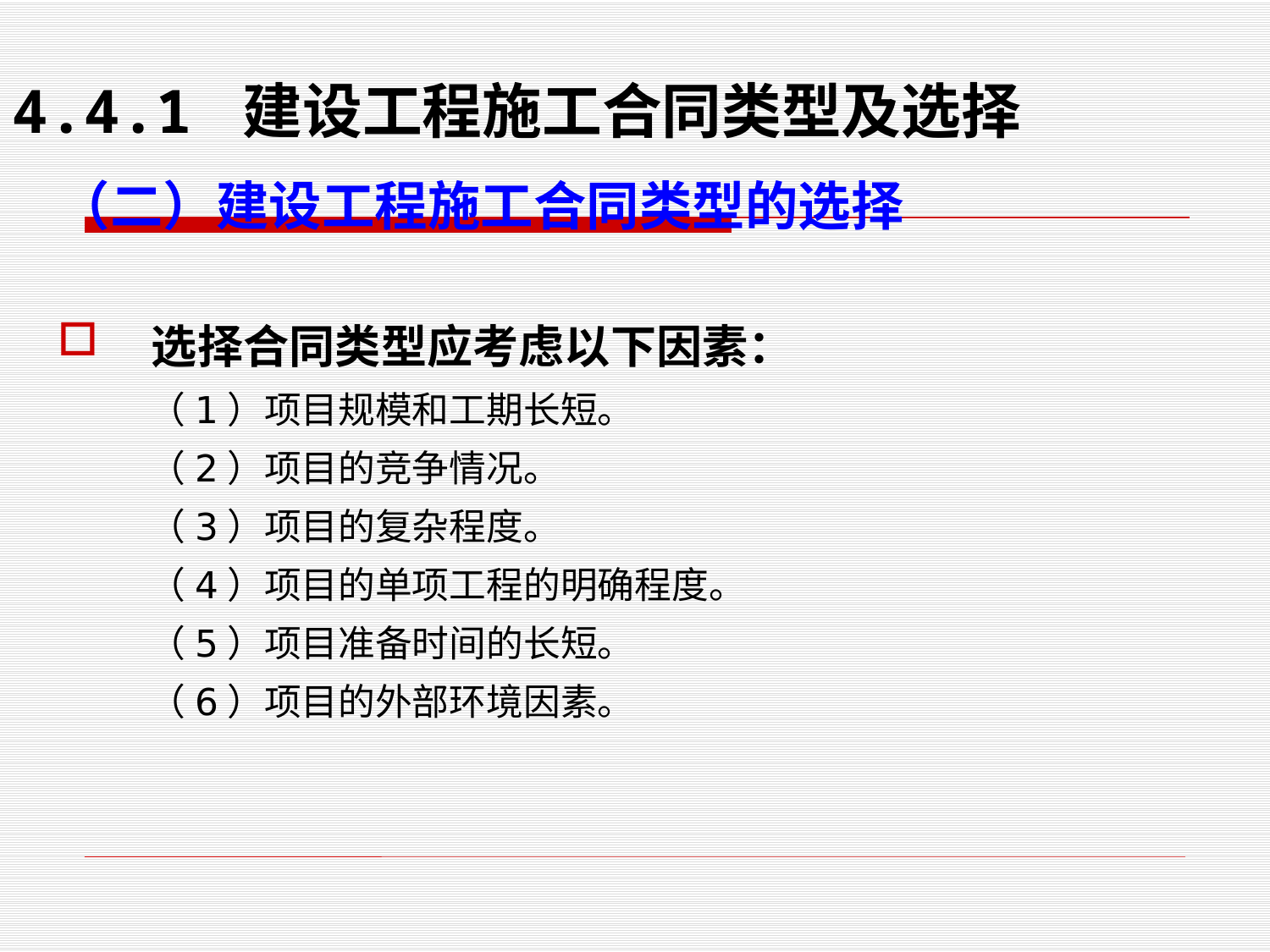

# 4.4.1 建设工程施工合同类型及选择
（二）建设工程施工合同类型的选择

    选择合同类型应考虑以下因素：
          （1）项目规模和工期长短。
          （2）项目的竞争情况。
          （3）项目的复杂程度。
          （4）项目的单项工程的明确程度。
          （5）项目准备时间的长短。
          （6）项目的外部环境因素。